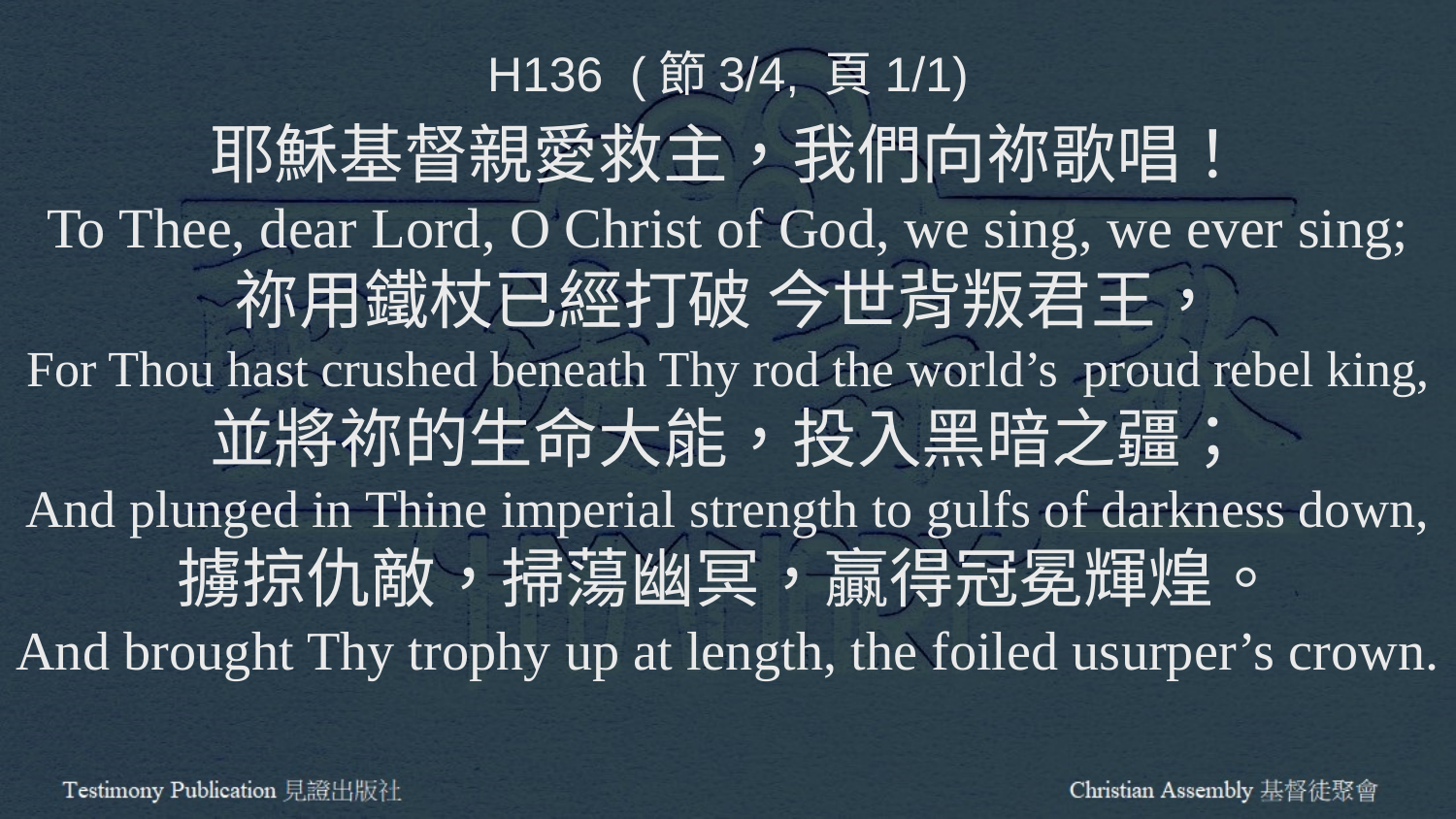

H136  (節3/4, 頁1/1)
耶穌基督親愛救主，我們向祢歌唱！
To Thee, dear Lord, O Christ of God, we sing, we ever sing;
祢用鐵杖已經打破 今世背叛君王，
For Thou hast crushed beneath Thy rod the world’s  proud rebel king,
並將祢的生命大能，投入黑暗之疆；
And plunged in Thine imperial strength to gulfs of darkness down,
擄掠仇敵，掃蕩幽冥，贏得冠冕輝煌。
And brought Thy trophy up at length, the foiled usurper’s crown.